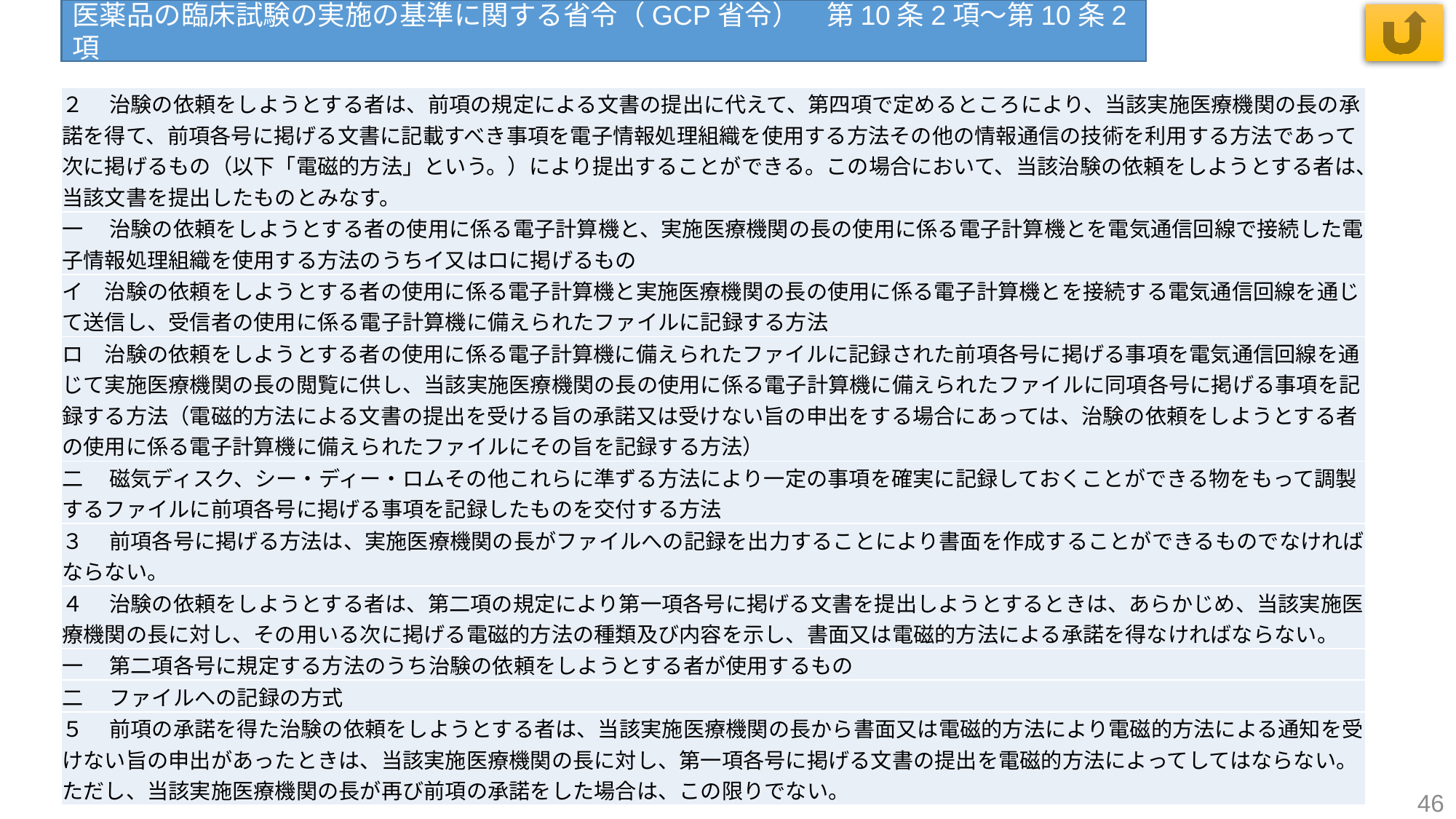

医薬品の臨床試験の実施の基準に関する省令（GCP省令）　第10条2項～第10条2項

| ２ 　治験の依頼をしようとする者は、前項の規定による文書の提出に代えて、第四項で定めるところにより、当該実施医療機関の長の承諾を得て、前項各号に掲げる文書に記載すべき事項を電子情報処理組織を使用する方法その他の情報通信の技術を利用する方法であって次に掲げるもの（以下「電磁的方法」という。）により提出することができる。この場合において、当該治験の依頼をしようとする者は、当該文書を提出したものとみなす。 |
| --- |
| 一 　治験の依頼をしようとする者の使用に係る電子計算機と、実施医療機関の長の使用に係る電子計算機とを電気通信回線で接続した電子情報処理組織を使用する方法のうちイ又はロに掲げるもの |
| イ　治験の依頼をしようとする者の使用に係る電子計算機と実施医療機関の長の使用に係る電子計算機とを接続する電気通信回線を通じて送信し、受信者の使用に係る電子計算機に備えられたファイルに記録する方法 |
| ロ　治験の依頼をしようとする者の使用に係る電子計算機に備えられたファイルに記録された前項各号に掲げる事項を電気通信回線を通じて実施医療機関の長の閲覧に供し、当該実施医療機関の長の使用に係る電子計算機に備えられたファイルに同項各号に掲げる事項を記録する方法（電磁的方法による文書の提出を受ける旨の承諾又は受けない旨の申出をする場合にあっては、治験の依頼をしようとする者の使用に係る電子計算機に備えられたファイルにその旨を記録する方法） |
| 二 　磁気ディスク、シー・ディー・ロムその他これらに準ずる方法により一定の事項を確実に記録しておくことができる物をもって調製するファイルに前項各号に掲げる事項を記録したものを交付する方法 |
| ３ 　前項各号に掲げる方法は、実施医療機関の長がファイルへの記録を出力することにより書面を作成することができるものでなければならない。 |
| ４ 　治験の依頼をしようとする者は、第二項の規定により第一項各号に掲げる文書を提出しようとするときは、あらかじめ、当該実施医療機関の長に対し、その用いる次に掲げる電磁的方法の種類及び内容を示し、書面又は電磁的方法による承諾を得なければならない。 |
| 一 　第二項各号に規定する方法のうち治験の依頼をしようとする者が使用するもの |
| 二 　ファイルへの記録の方式 |
| ５ 　前項の承諾を得た治験の依頼をしようとする者は、当該実施医療機関の長から書面又は電磁的方法により電磁的方法による通知を受けない旨の申出があったときは、当該実施医療機関の長に対し、第一項各号に掲げる文書の提出を電磁的方法によってしてはならない。ただし、当該実施医療機関の長が再び前項の承諾をした場合は、この限りでない。 |